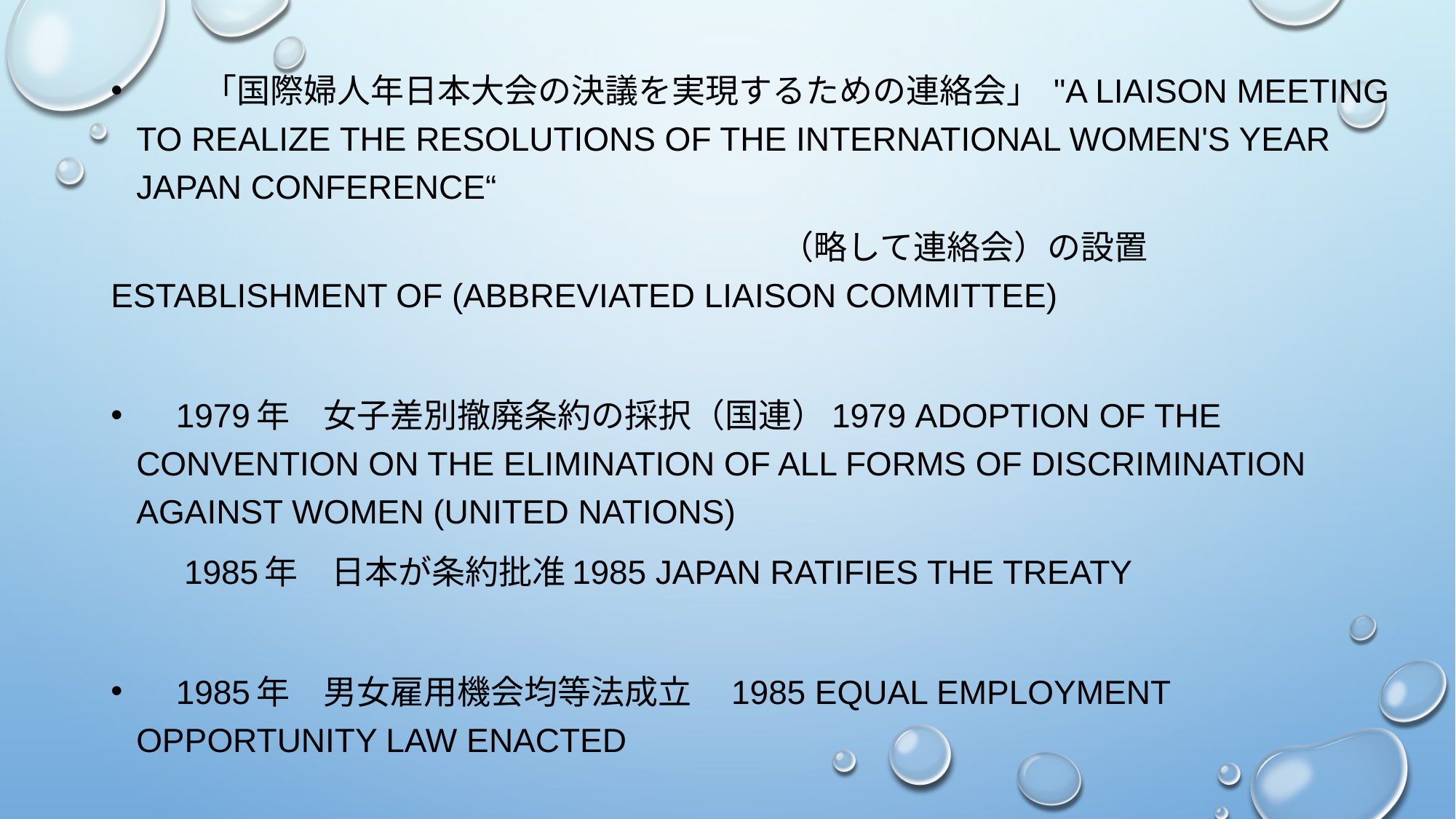

「国際婦人年日本大会の決議を実現するための連絡会」 "A liaison meeting to realize the resolutions of the International Women's Year Japan Conference“
　　　　　　　　　　　　　　　　　　　　（略して連絡会）の設置　Establishment of (abbreviated Liaison Committee)

　1979年　女子差別撤廃条約の採択（国連）1979 Adoption of the Convention on the Elimination of All Forms of Discrimination against Women (United Nations)
　　1985年　日本が条約批准1985 Japan ratifies the treaty

　1985年　男女雇用機会均等法成立　1985 Equal Employment Opportunity Law enacted